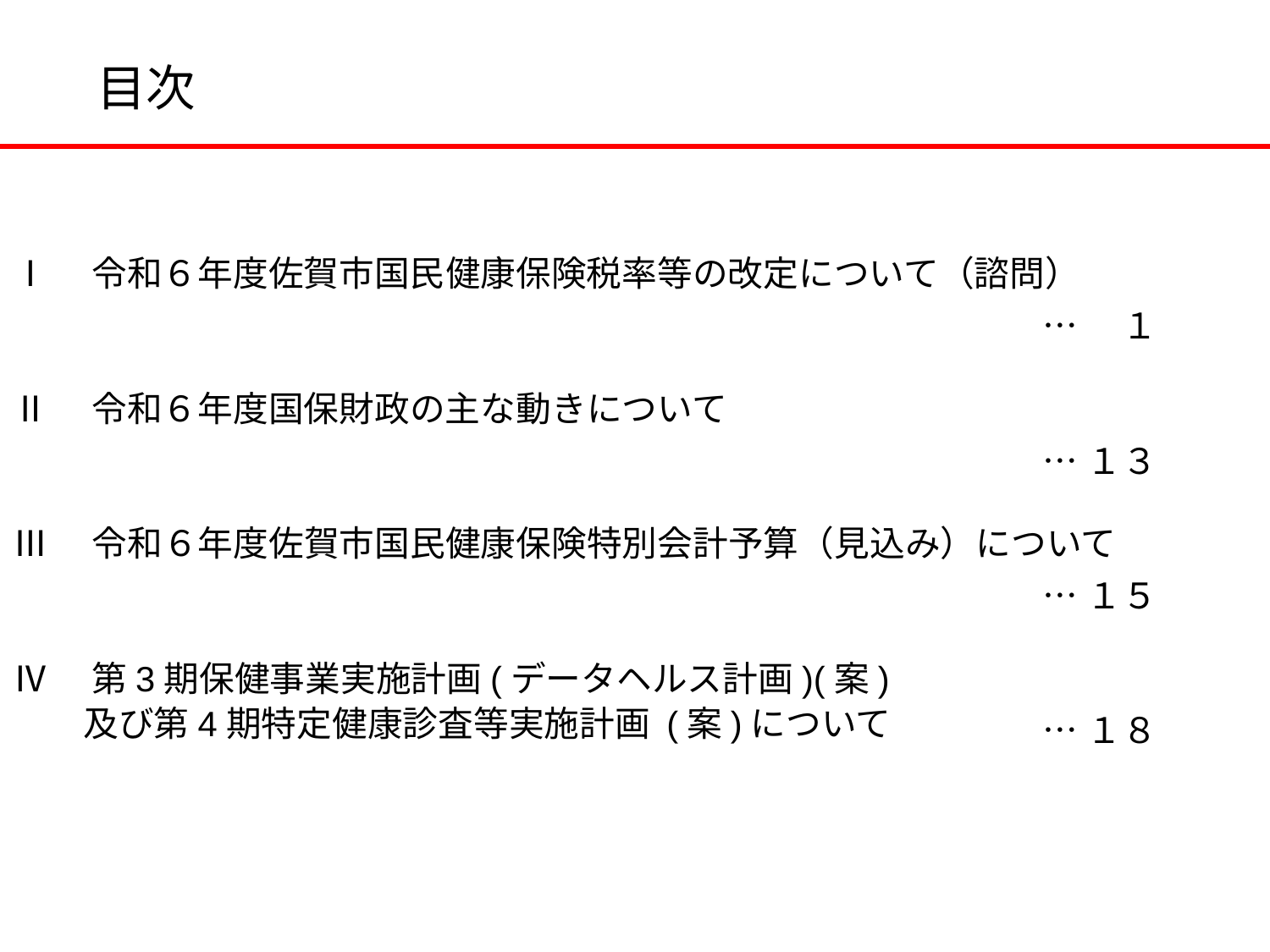

# 目次

Ⅰ　令和６年度佐賀市国民健康保険税率等の改定について（諮問）

Ⅱ　令和６年度国保財政の主な動きについて

Ⅲ　令和６年度佐賀市国民健康保険特別会計予算（見込み）について

Ⅳ　第3期保健事業実施計画(データヘルス計画)(案)
　　及び第4期特定健康診査等実施計画 (案)について

…　１

…１３

…１５

…１８